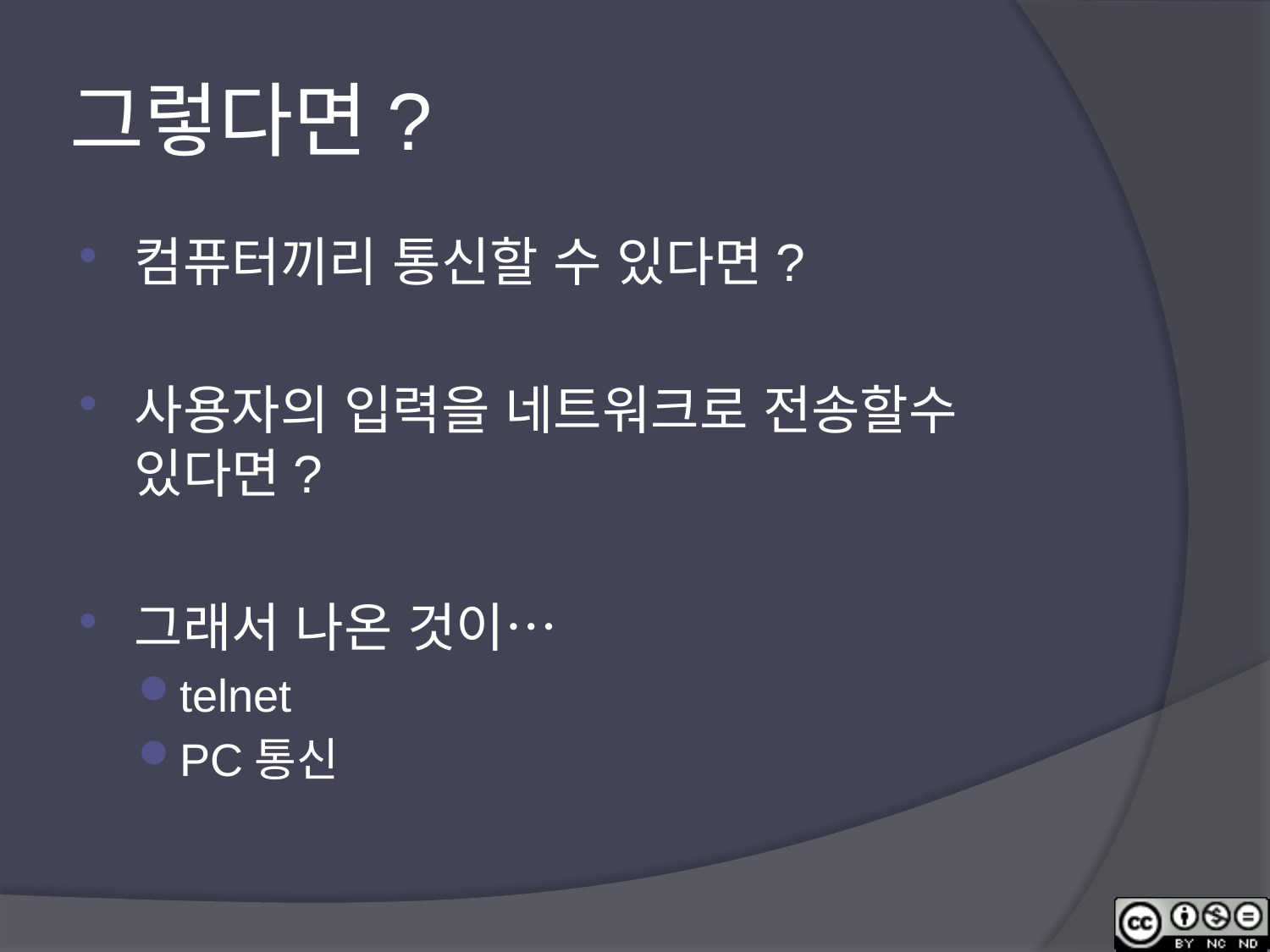

# 그렇다면?
컴퓨터끼리 통신할 수 있다면?

사용자의 입력을 네트워크로 전송할수 있다면?

그래서 나온 것이…
telnet
PC통신